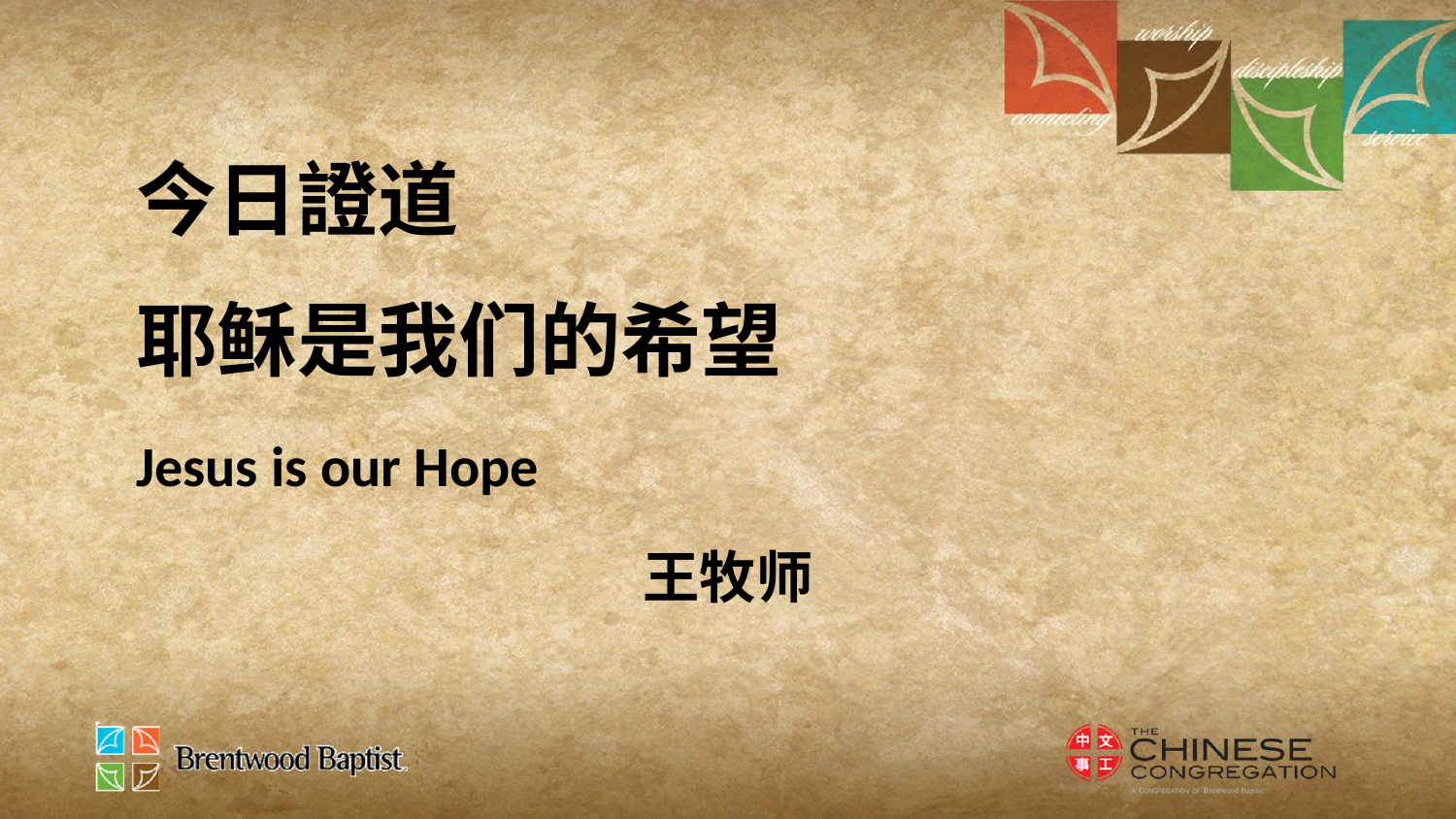

今日證道

耶稣是我们的希望

Jesus is our Hope

王牧师